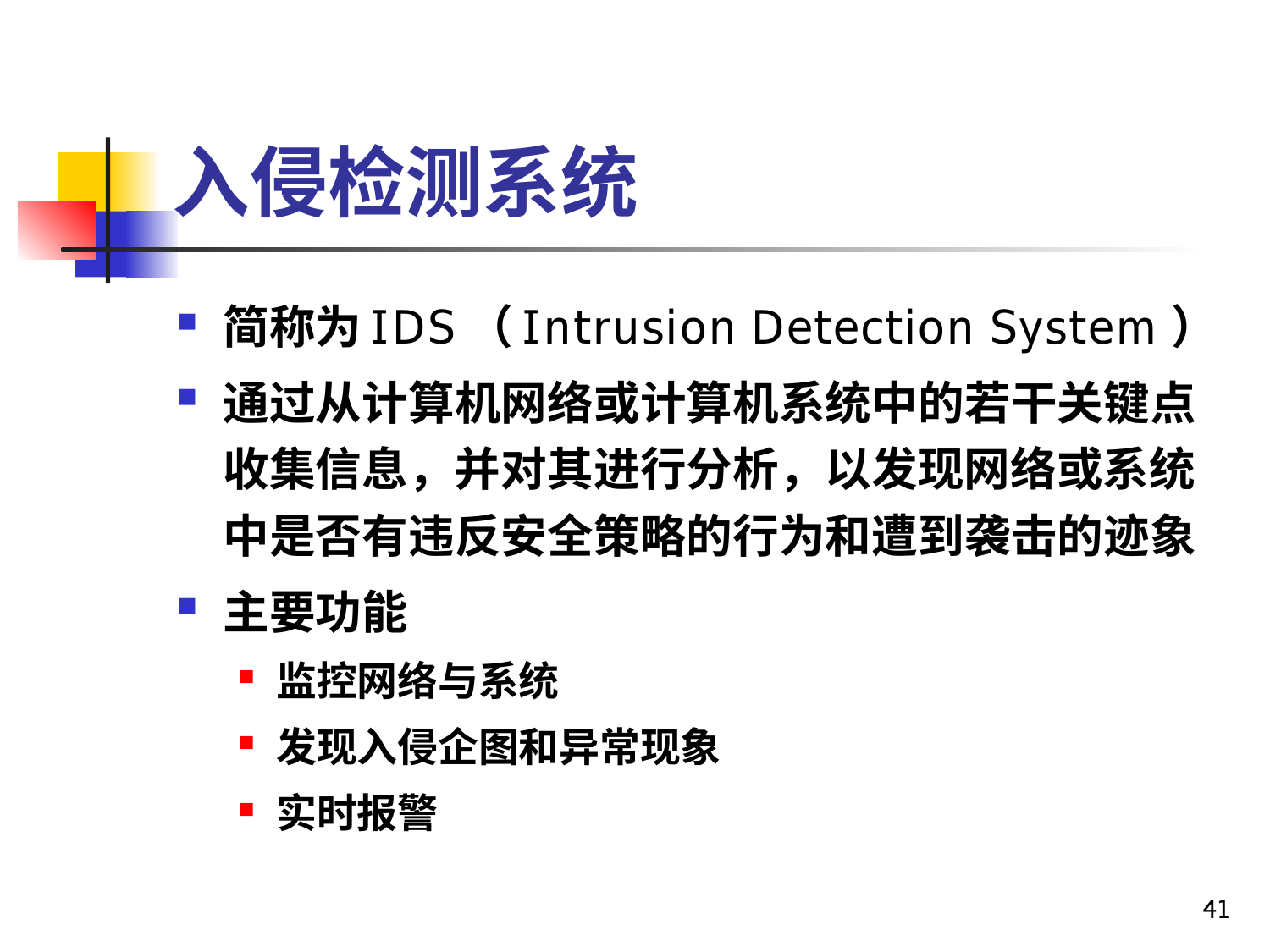

# 入侵检测系统
简称为IDS（Intrusion Detection System）
通过从计算机网络或计算机系统中的若干关键点收集信息，并对其进行分析，以发现网络或系统中是否有违反安全策略的行为和遭到袭击的迹象
主要功能
监控网络与系统
发现入侵企图和异常现象
实时报警
41